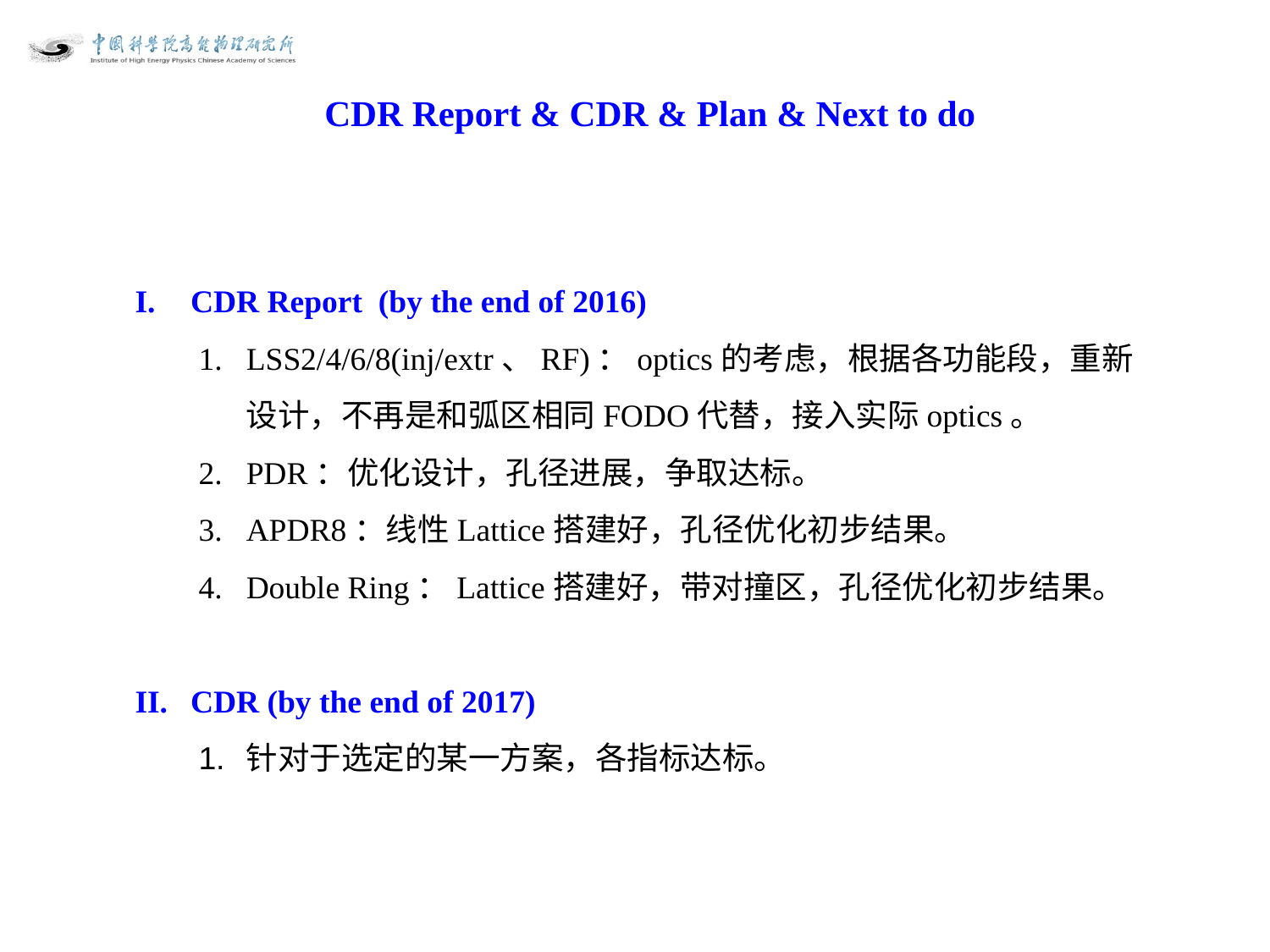

CDR Report & CDR & Plan & Next to do
CDR Report  (by the end of 2016)
LSS2/4/6/8(inj/extr、RF)：optics的考虑，根据各功能段，重新设计，不再是和弧区相同FODO代替，接入实际optics。
PDR：优化设计，孔径进展，争取达标。
APDR8：线性Lattice搭建好，孔径优化初步结果。
Double Ring：Lattice搭建好，带对撞区，孔径优化初步结果。

CDR (by the end of 2017)
针对于选定的某一方案，各指标达标。